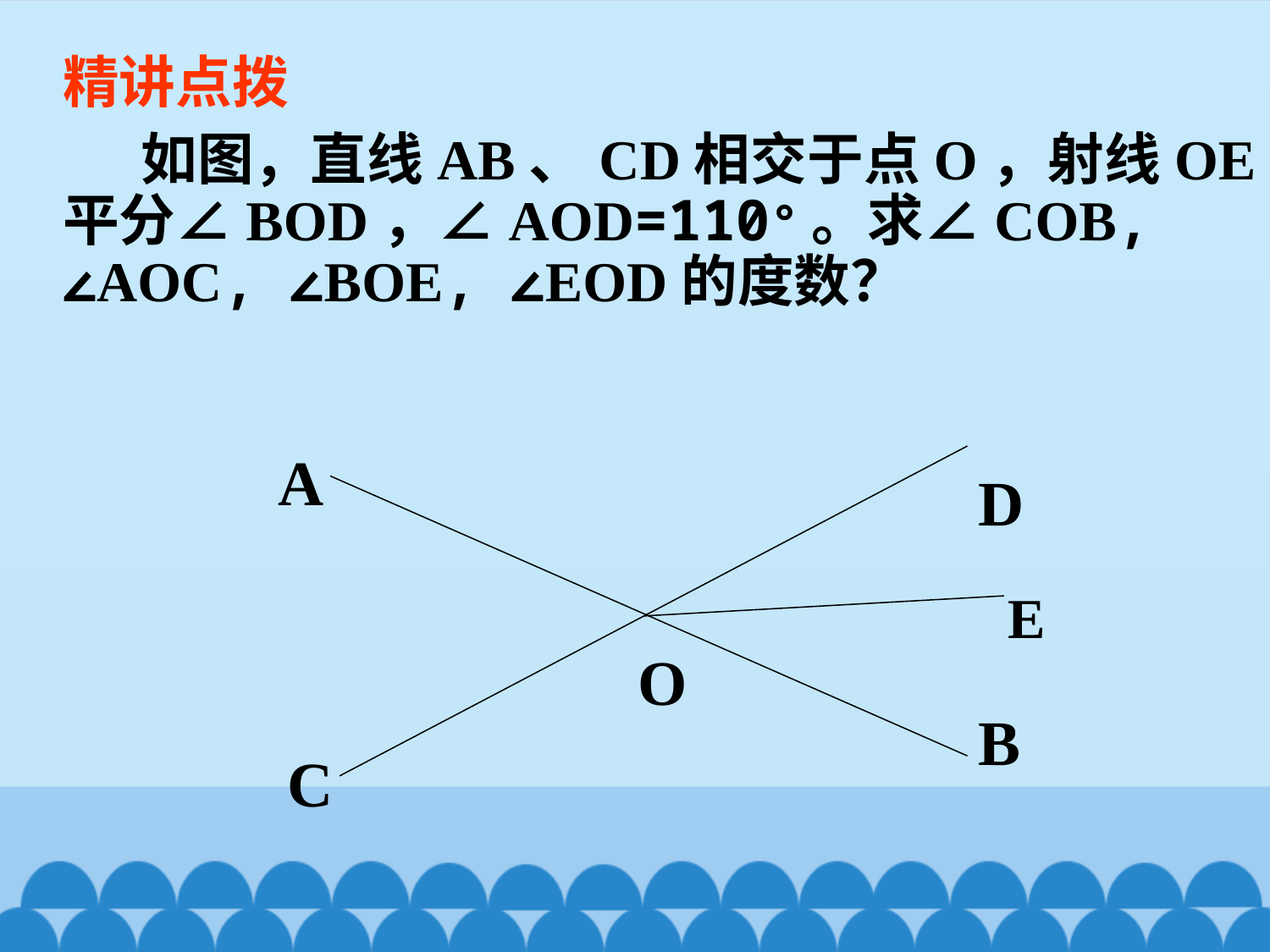

精讲点拨
     如图，直线AB、CD相交于点O，射线OE平分∠BOD，∠AOD=110°。求∠COB, ∠AOC, ∠BOE, ∠EOD的度数？
A

D

E

O
B
C